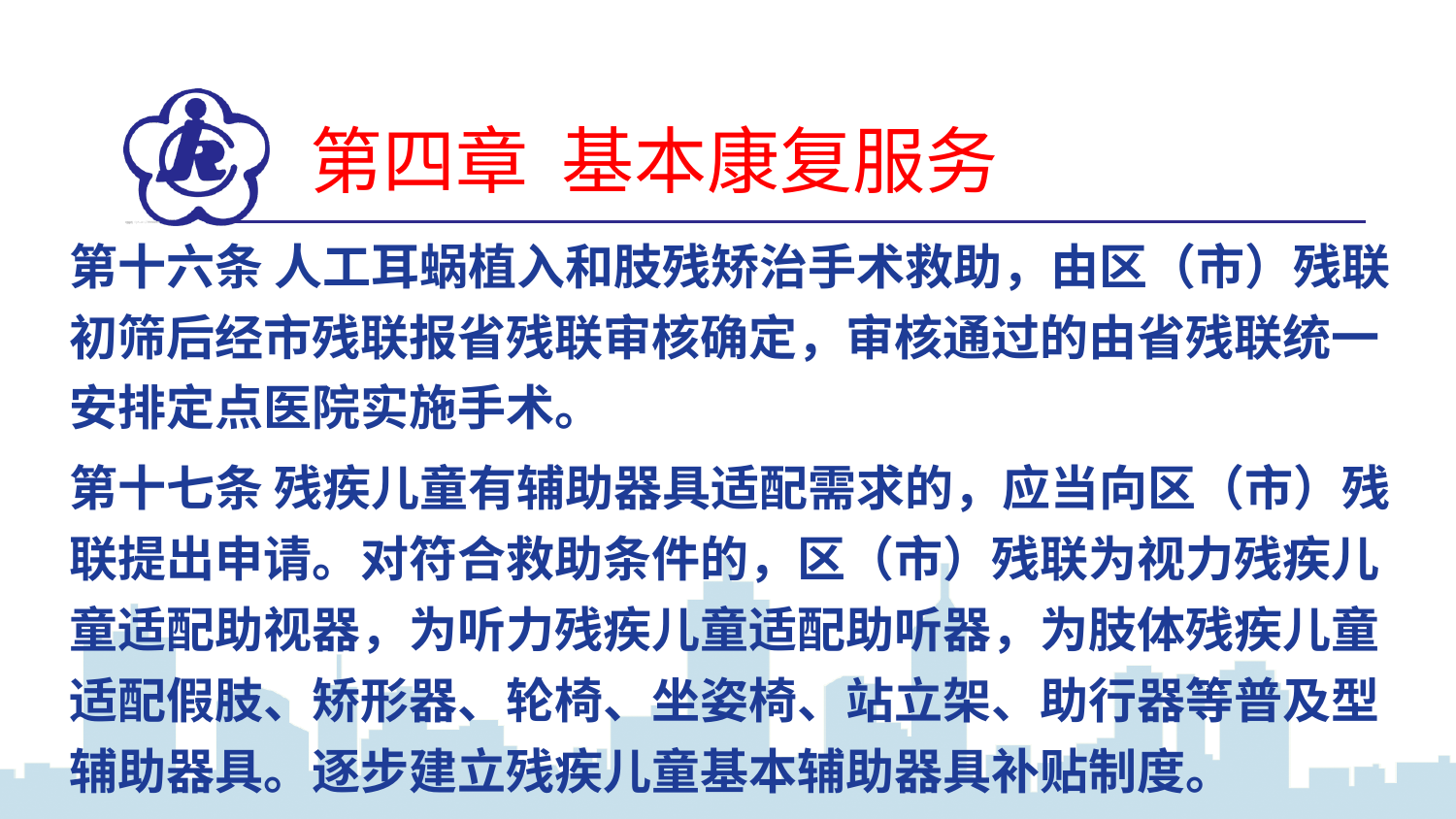

第四章  基本康复服务
第十六条 人工耳蜗植入和肢残矫治手术救助，由区（市）残联初筛后经市残联报省残联审核确定，审核通过的由省残联统一安排定点医院实施手术。
第十七条 残疾儿童有辅助器具适配需求的，应当向区（市）残联提出申请。对符合救助条件的，区（市）残联为视力残疾儿童适配助视器，为听力残疾儿童适配助听器，为肢体残疾儿童适配假肢、矫形器、轮椅、坐姿椅、站立架、助行器等普及型辅助器具。逐步建立残疾儿童基本辅助器具补贴制度。